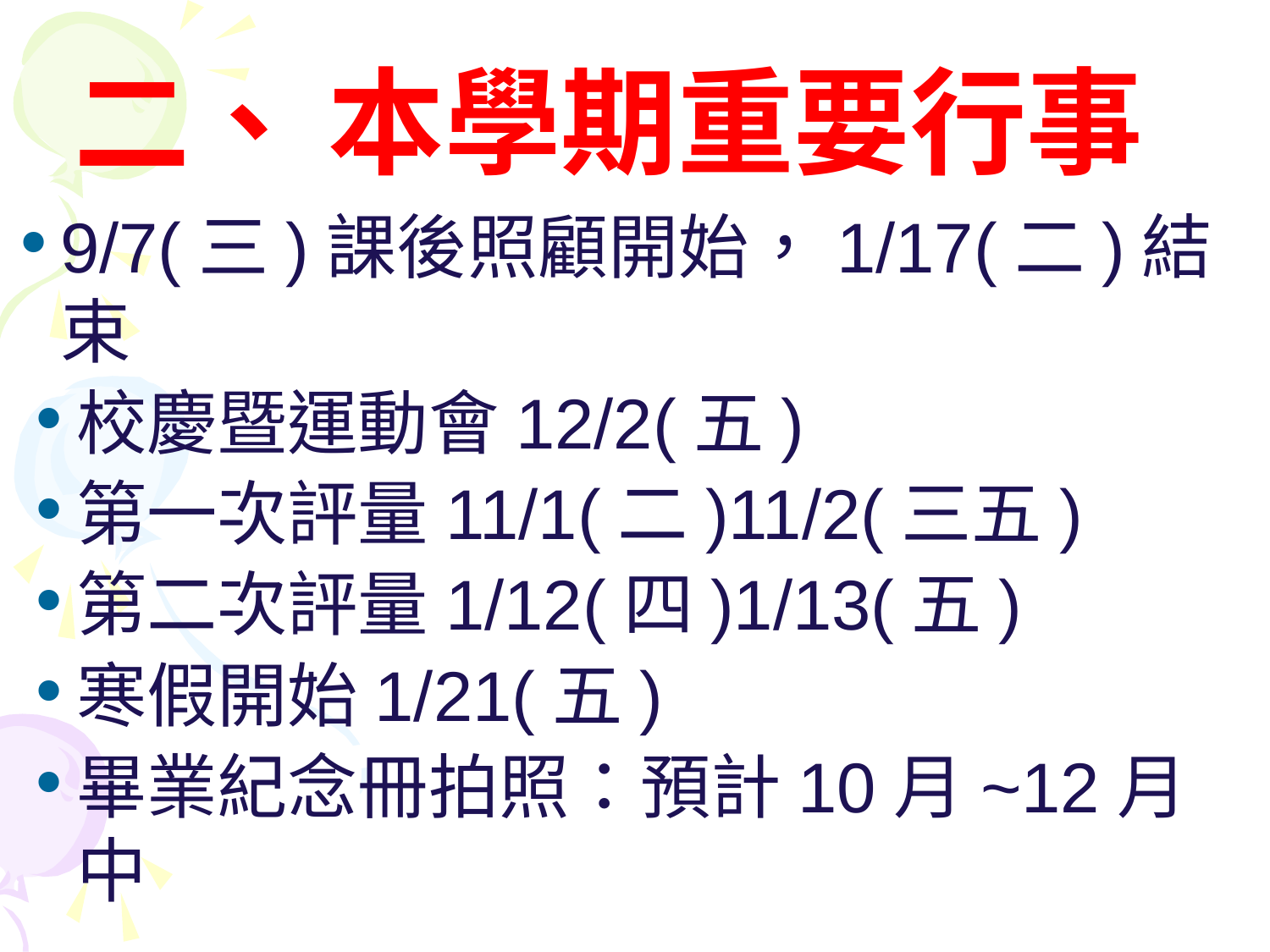

# 二、	本學期重要行事
9/7(三)課後照顧開始，1/17(二)結束
校慶暨運動會12/2(五)
第一次評量11/1(二)11/2(三五)
第二次評量1/12(四)1/13(五)
寒假開始1/21(五)
畢業紀念冊拍照：預計10月~12月中